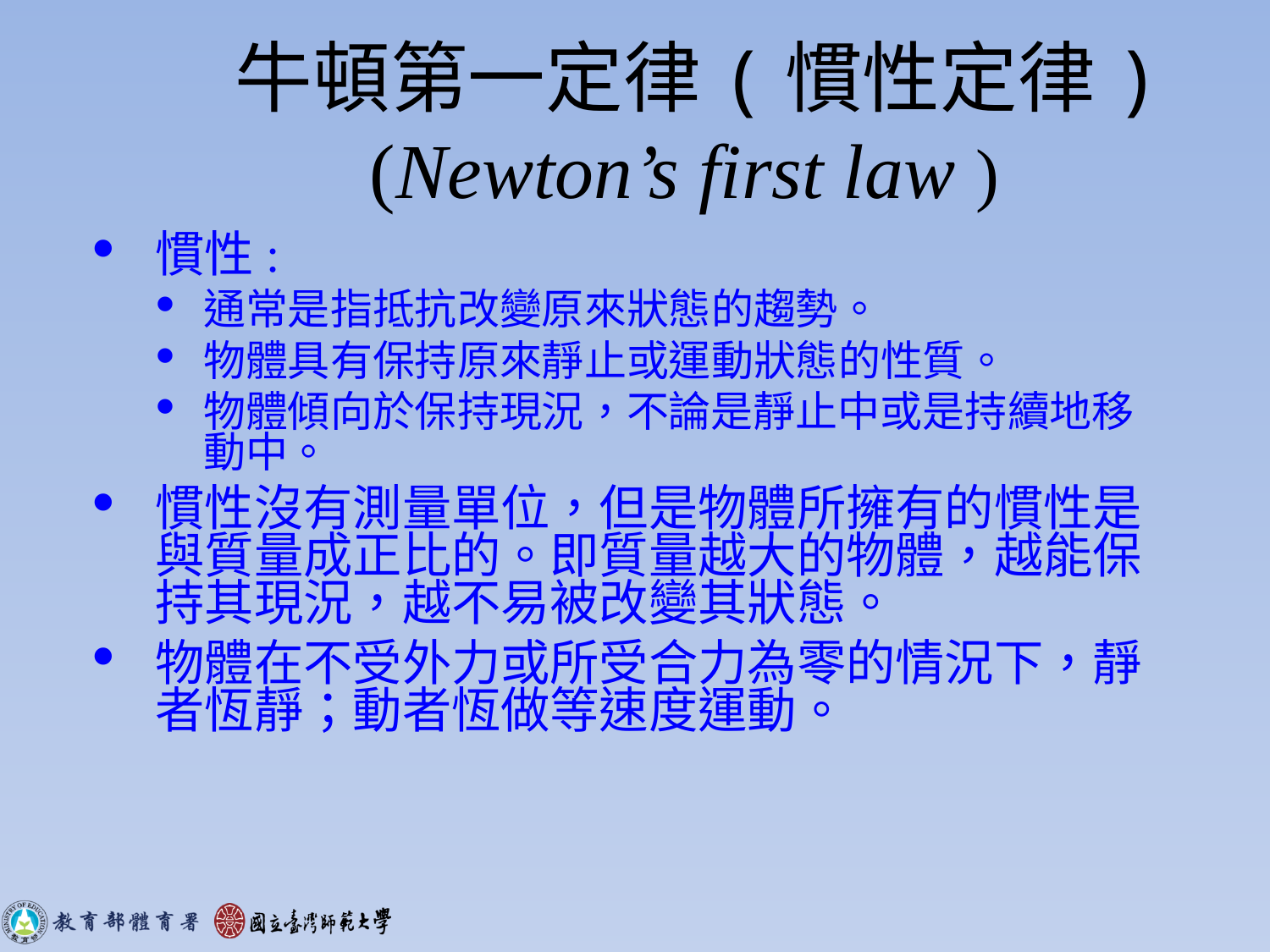

# 牛頓第一定律(慣性定律) (Newton’s first law )
慣性:
通常是指抵抗改變原來狀態的趨勢。
物體具有保持原來靜止或運動狀態的性質。
物體傾向於保持現況，不論是靜止中或是持續地移動中。
慣性沒有測量單位，但是物體所擁有的慣性是與質量成正比的。即質量越大的物體，越能保持其現況，越不易被改變其狀態。
物體在不受外力或所受合力為零的情況下，靜者恆靜；動者恆做等速度運動。